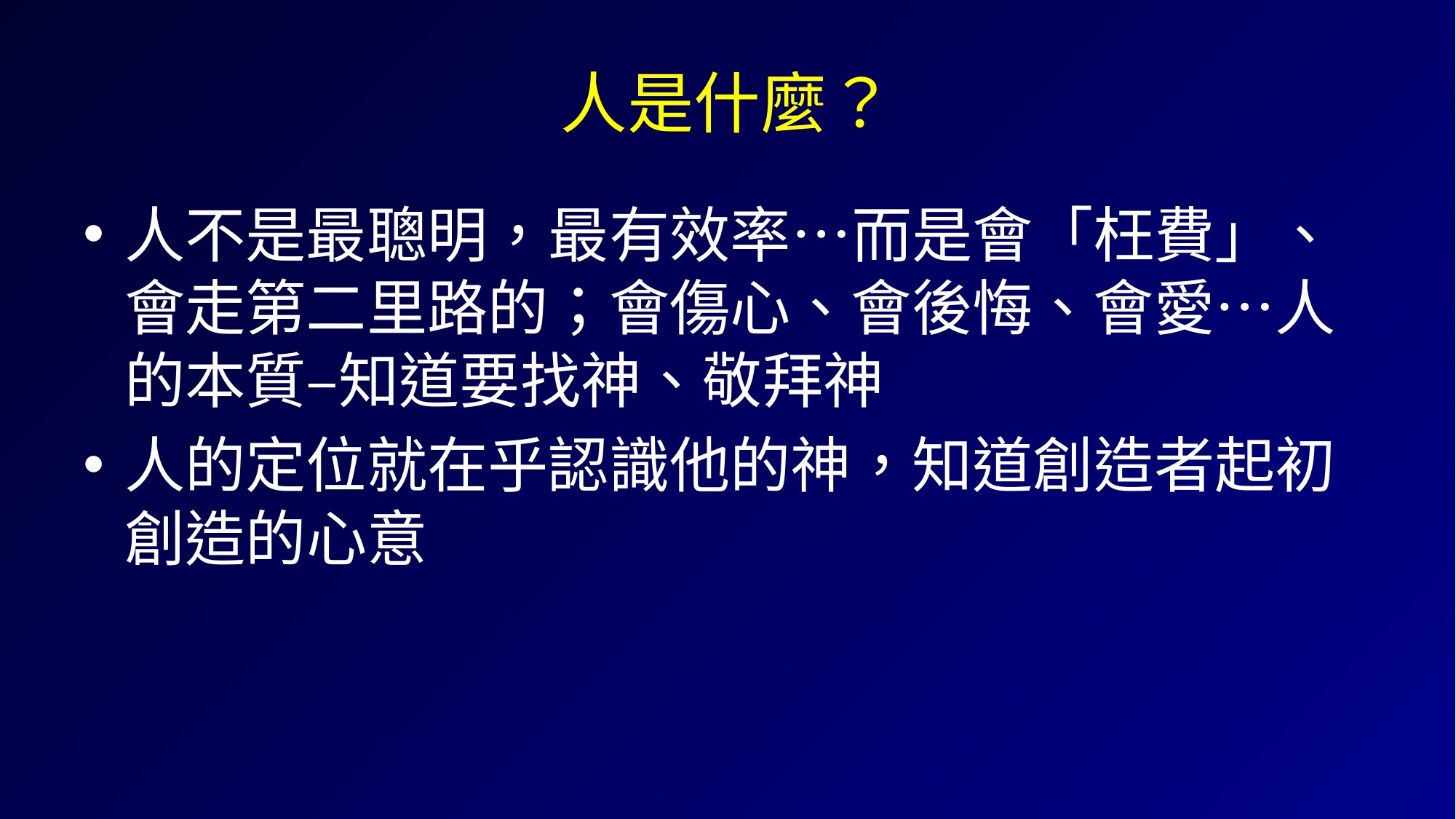

# 人是什麼？
人不是最聰明，最有效率…而是會「枉費」、會走第二里路的；會傷心、會後悔、會愛…人的本質–知道要找神、敬拜神
人的定位就在乎認識他的神，知道創造者起初創造的心意